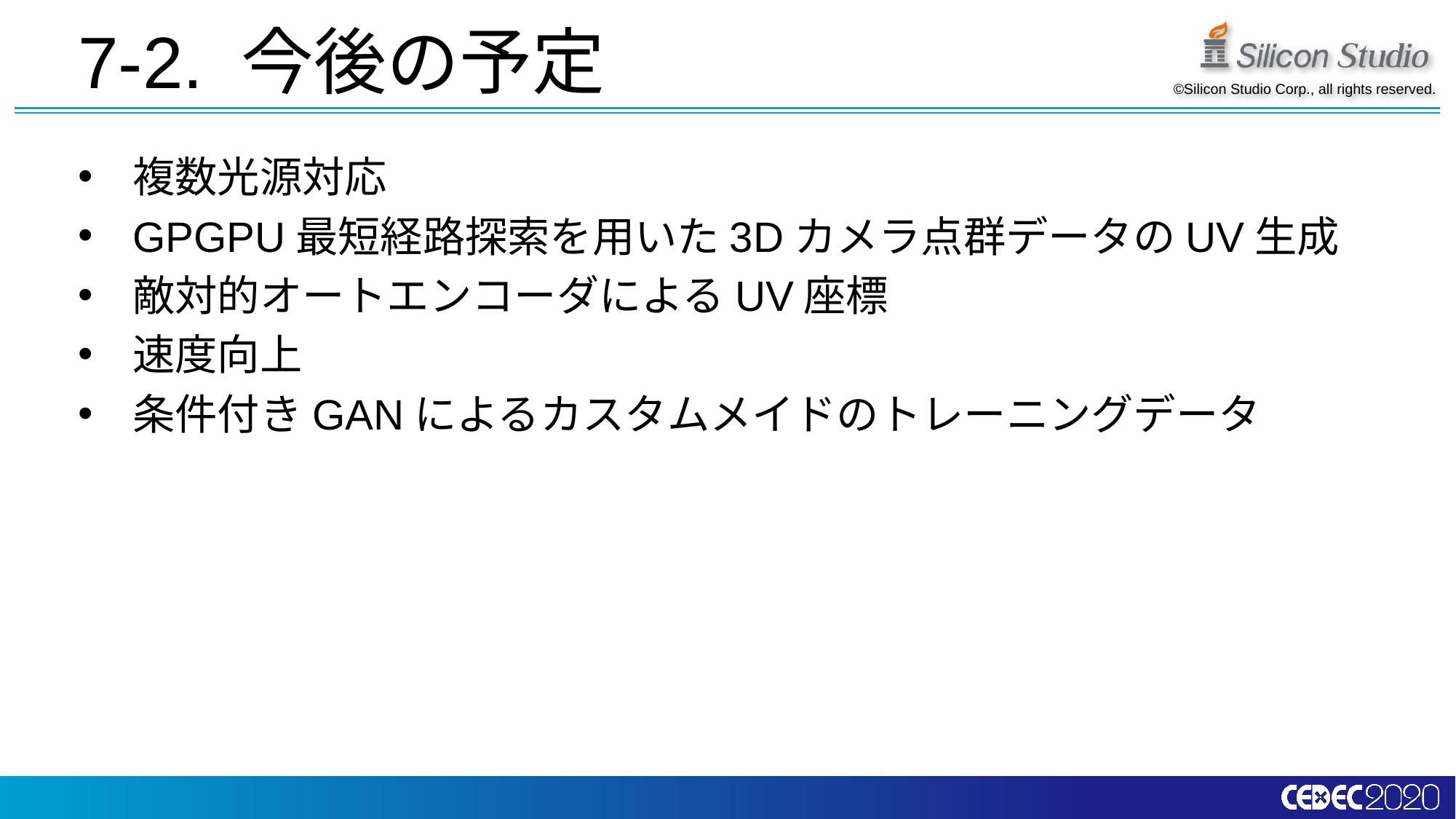

# 7-2. 今後の予定
複数光源対応
GPGPU最短経路探索を用いた3Dカメラ点群データのUV生成
敵対的オートエンコーダによるUV座標
速度向上
条件付きGANによるカスタムメイドのトレーニングデータ